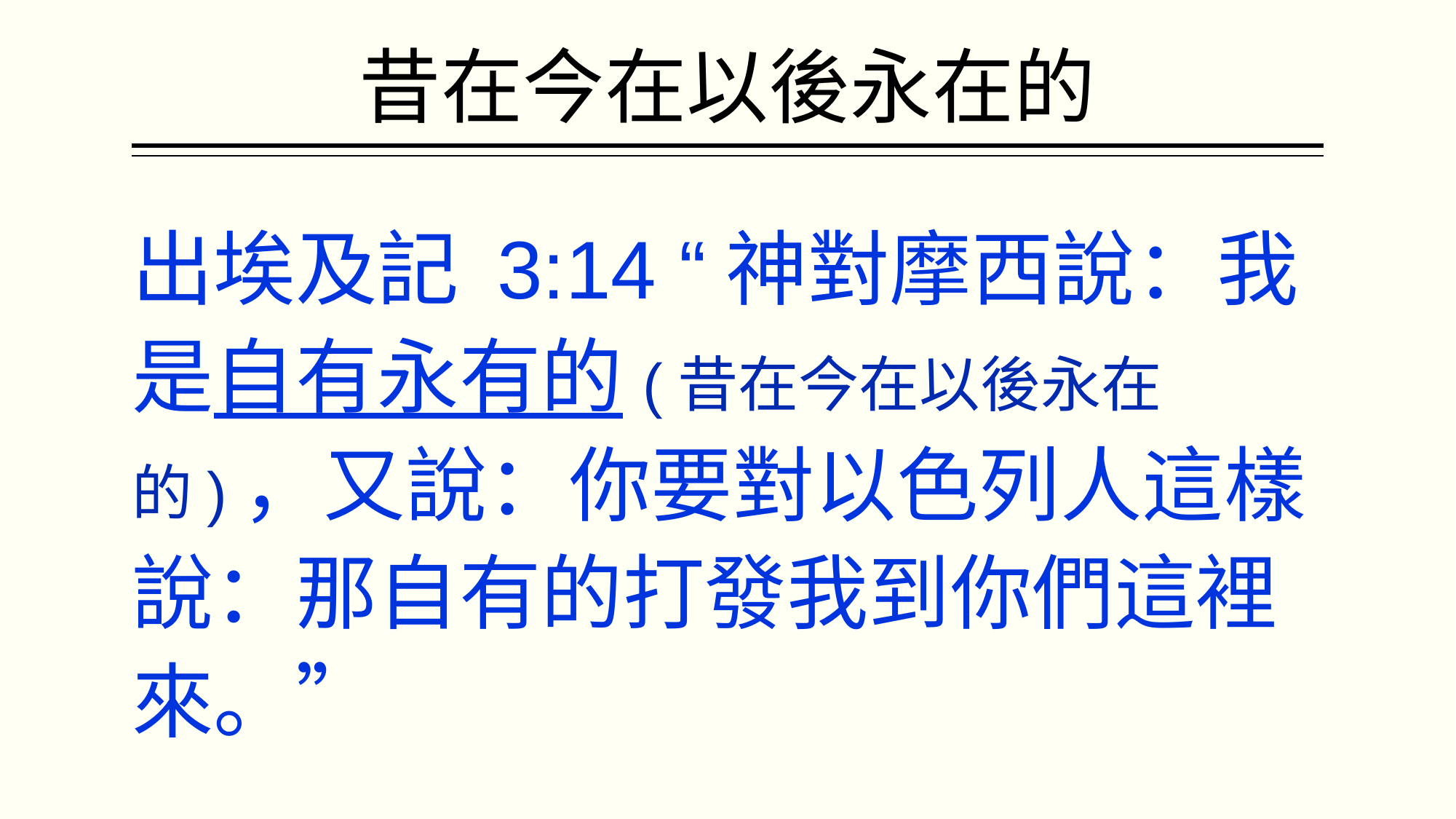

# 昔在今在以後永在的
出埃及記 3:14 “神對摩西說：我是自有永有的(昔在今在以後永在的)，又說：你要對以色列人這樣說：那自有的打發我到你們這裡來。”